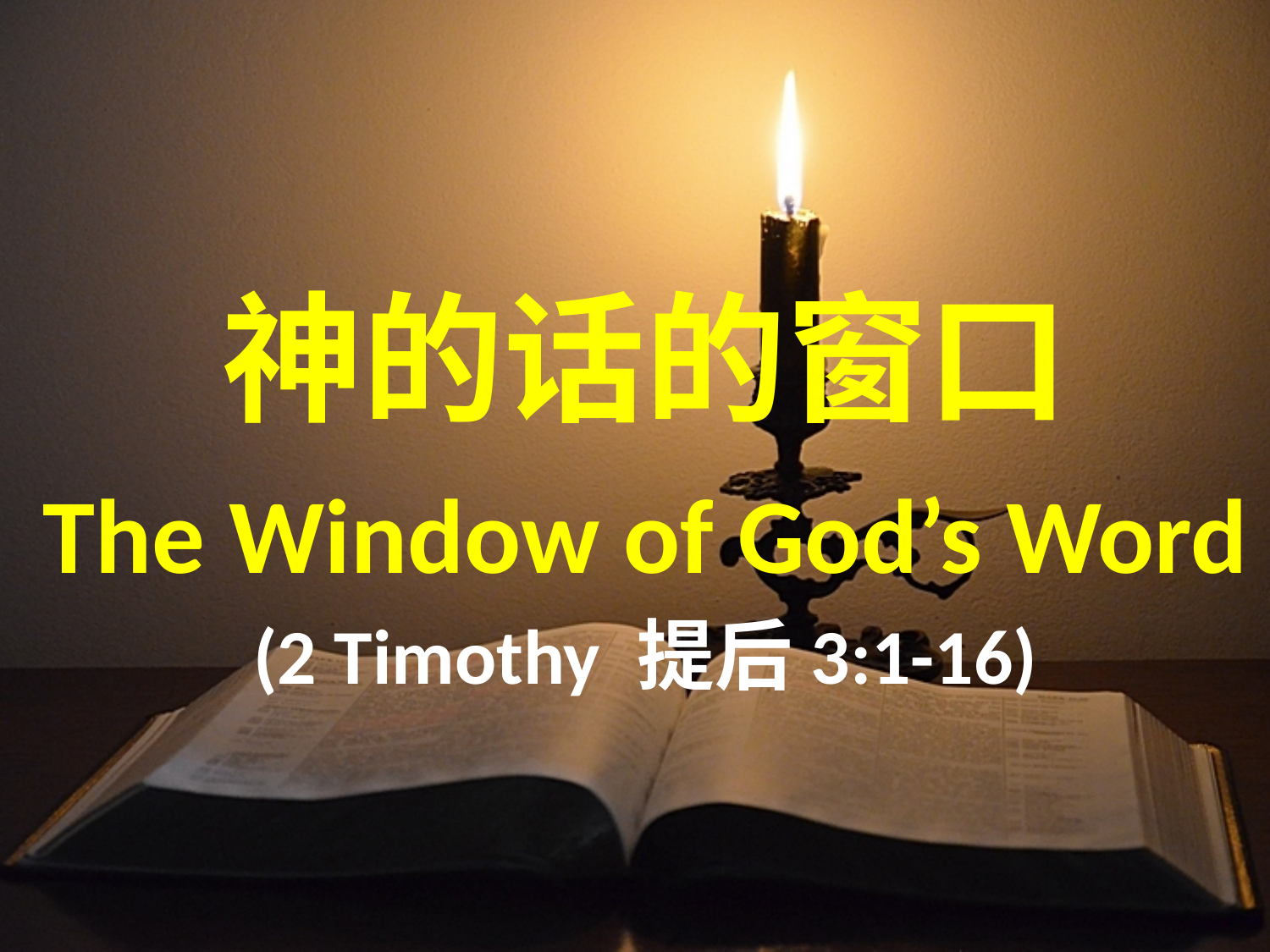

神的话的窗口
The Window of God’s Word
(2 Timothy 提后3:1-16)